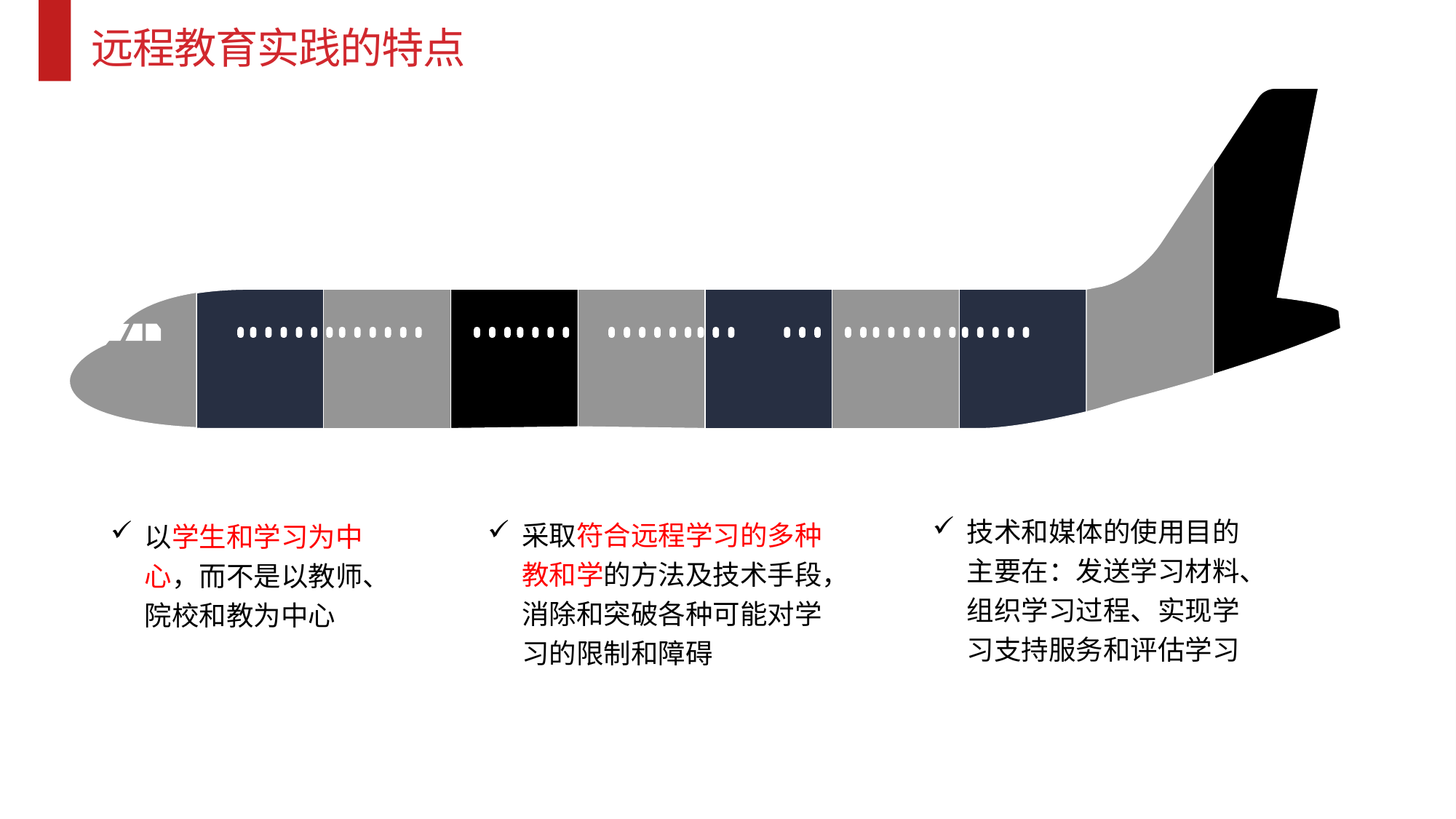

远程教育实践的特点

技术和媒体的使用目的主要在：发送学习材料、组织学习过程、实现学习支持服务和评估学习
采取符合远程学习的多种教和学的方法及技术手段，消除和突破各种可能对学习的限制和障碍
以学生和学习为中心，而不是以教师、院校和教为中心